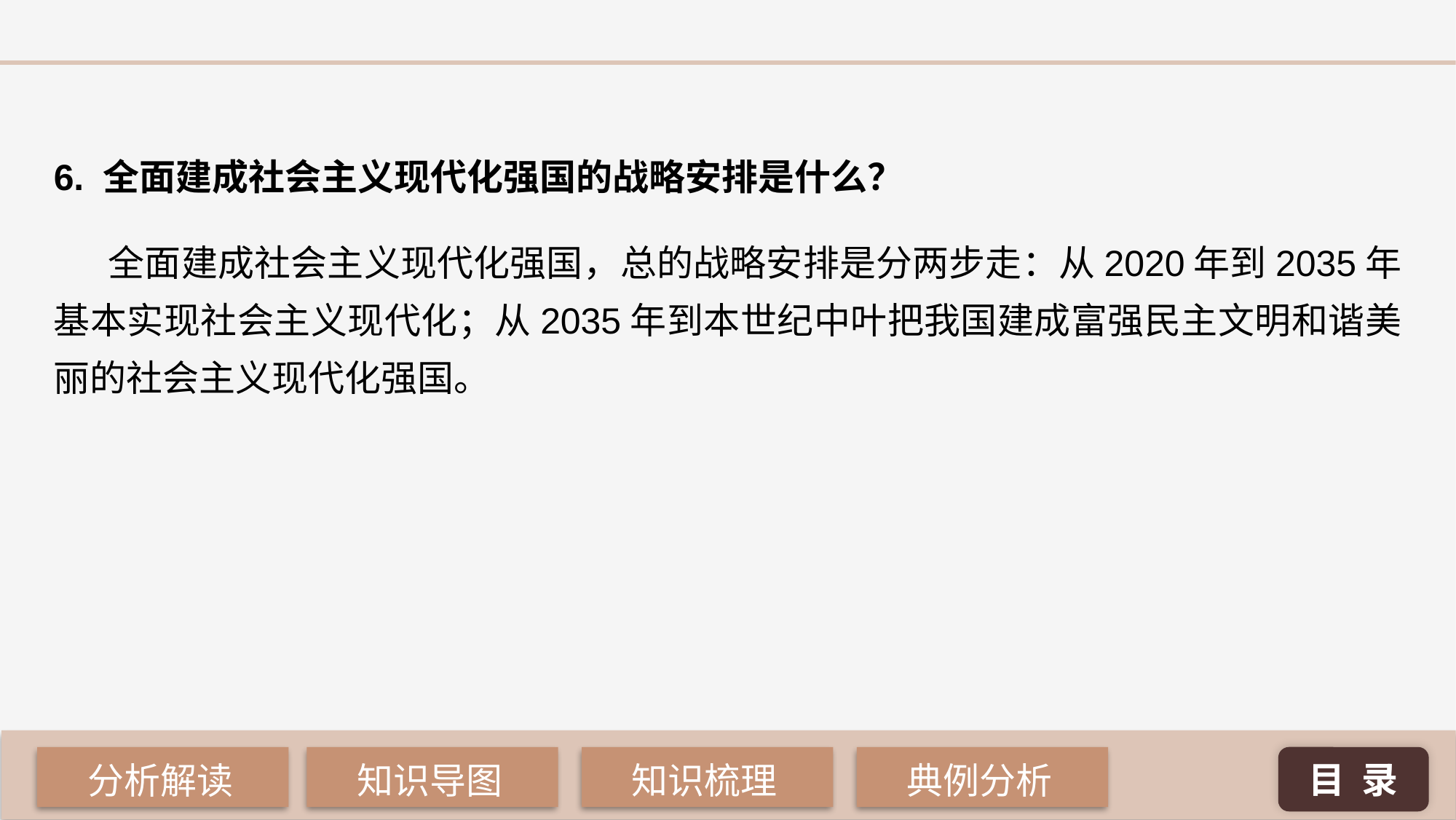

6. 全面建成社会主义现代化强国的战略安排是什么？
全面建成社会主义现代化强国，总的战略安排是分两步走：从2020年到2035年基本实现社会主义现代化；从2035年到本世纪中叶把我国建成富强民主文明和谐美丽的社会主义现代化强国。